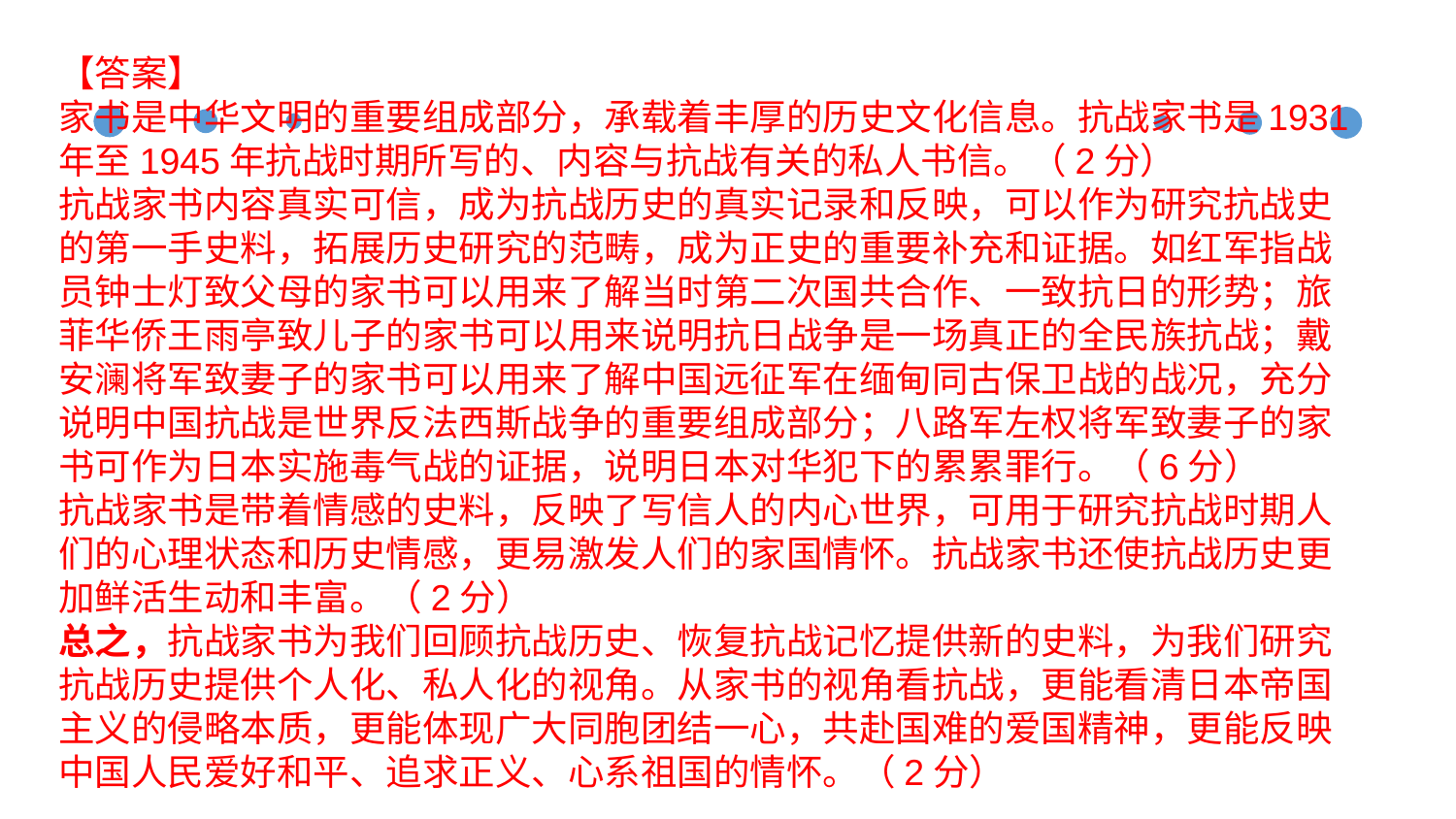

【答案】
家书是中华文明的重要组成部分，承载着丰厚的历史文化信息。抗战家书是1931年至1945年抗战时期所写的、内容与抗战有关的私人书信。（2分）
抗战家书内容真实可信，成为抗战历史的真实记录和反映，可以作为研究抗战史的第一手史料，拓展历史研究的范畴，成为正史的重要补充和证据。如红军指战员钟士灯致父母的家书可以用来了解当时第二次国共合作、一致抗日的形势；旅菲华侨王雨亭致儿子的家书可以用来说明抗日战争是一场真正的全民族抗战；戴安澜将军致妻子的家书可以用来了解中国远征军在缅甸同古保卫战的战况，充分说明中国抗战是世界反法西斯战争的重要组成部分；八路军左权将军致妻子的家书可作为日本实施毒气战的证据，说明日本对华犯下的累累罪行。（6分）
抗战家书是带着情感的史料，反映了写信人的内心世界，可用于研究抗战时期人们的心理状态和历史情感，更易激发人们的家国情怀。抗战家书还使抗战历史更加鲜活生动和丰富。（2分）
总之，抗战家书为我们回顾抗战历史、恢复抗战记忆提供新的史料，为我们研究抗战历史提供个人化、私人化的视角。从家书的视角看抗战，更能看清日本帝国主义的侵略本质，更能体现广大同胞团结一心，共赴国难的爱国精神，更能反映中国人民爱好和平、追求正义、心系祖国的情怀。（2分）